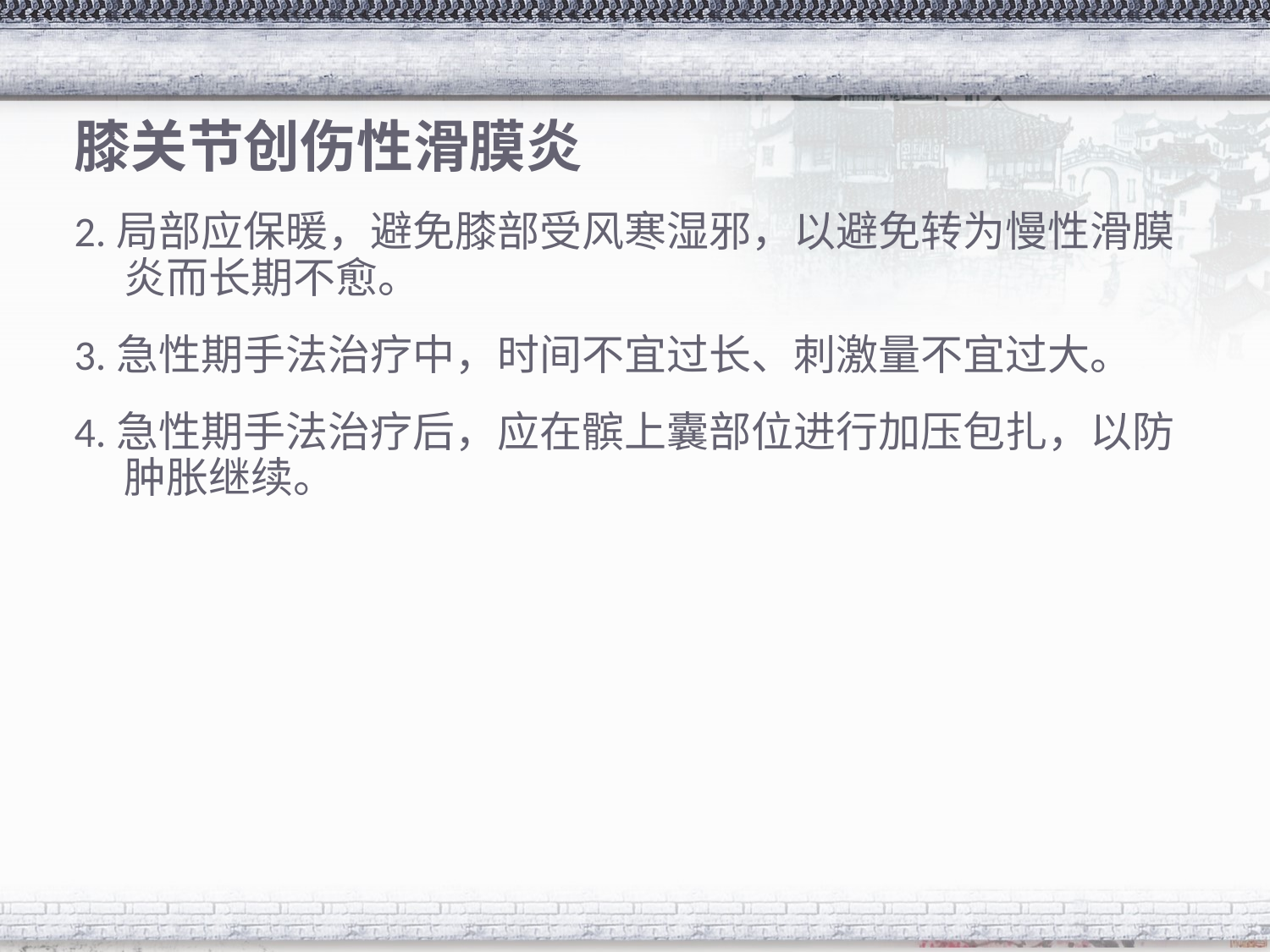

# 膝关节创伤性滑膜炎
2.局部应保暖，避免膝部受风寒湿邪，以避免转为慢性滑膜炎而长期不愈。
3.急性期手法治疗中，时间不宜过长、刺激量不宜过大。
4.急性期手法治疗后，应在髌上囊部位进行加压包扎，以防肿胀继续。